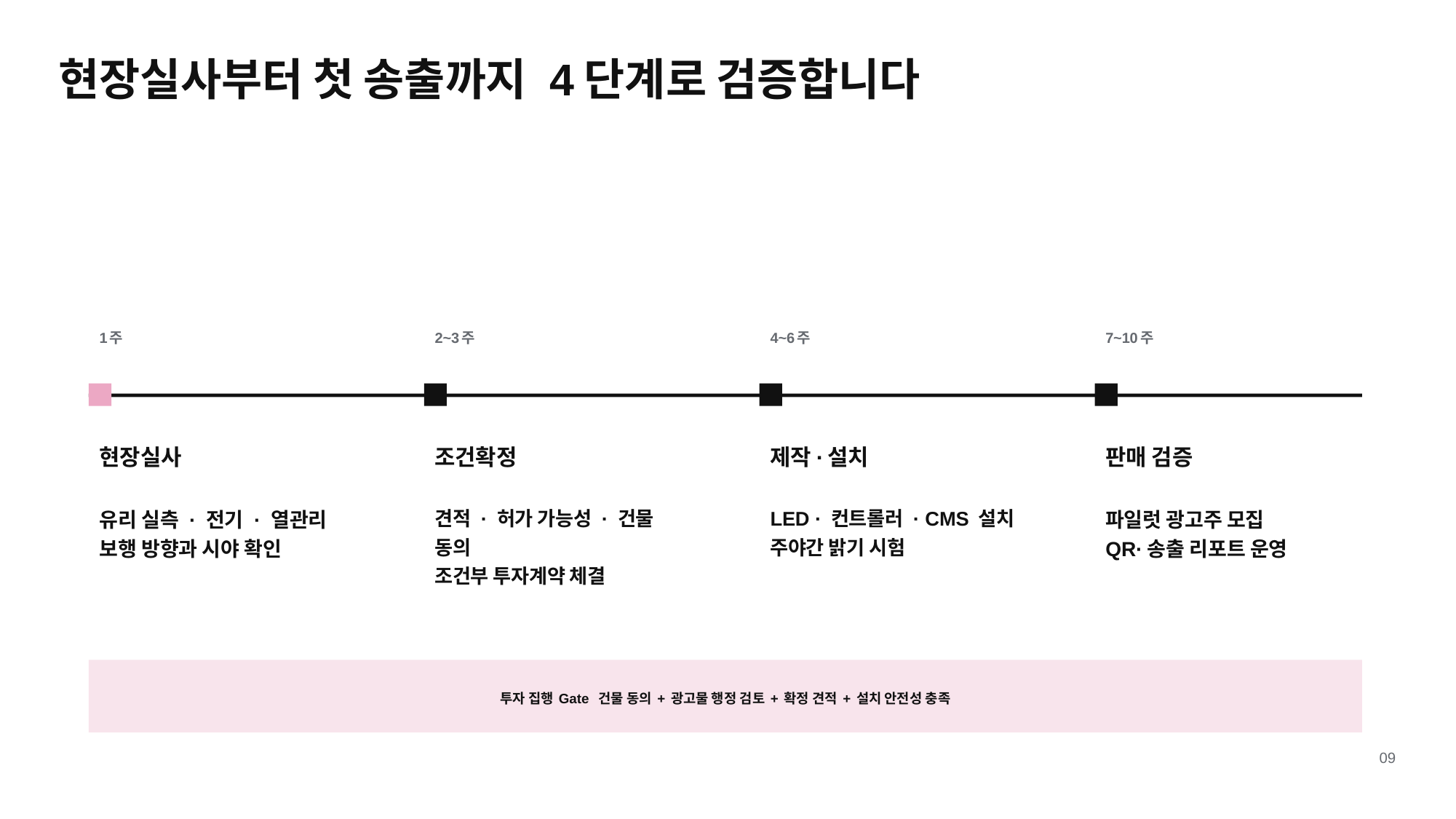

현장실사부터 첫 송출까지 4단계로 검증합니다
1주
2~3주
4~6주
7~10주

현장실사
조건확정
제작·설치
판매 검증
유리 실측 · 전기 · 열관리
보행 방향과 시야 확인
견적 · 허가 가능성 · 건물 동의
조건부 투자계약 체결
LED · 컨트롤러 · CMS 설치
주야간 밝기 시험
파일럿 광고주 모집
QR·송출 리포트 운영

투자 집행 Gate  건물 동의 + 광고물 행정 검토 + 확정 견적 + 설치 안전성 충족
09